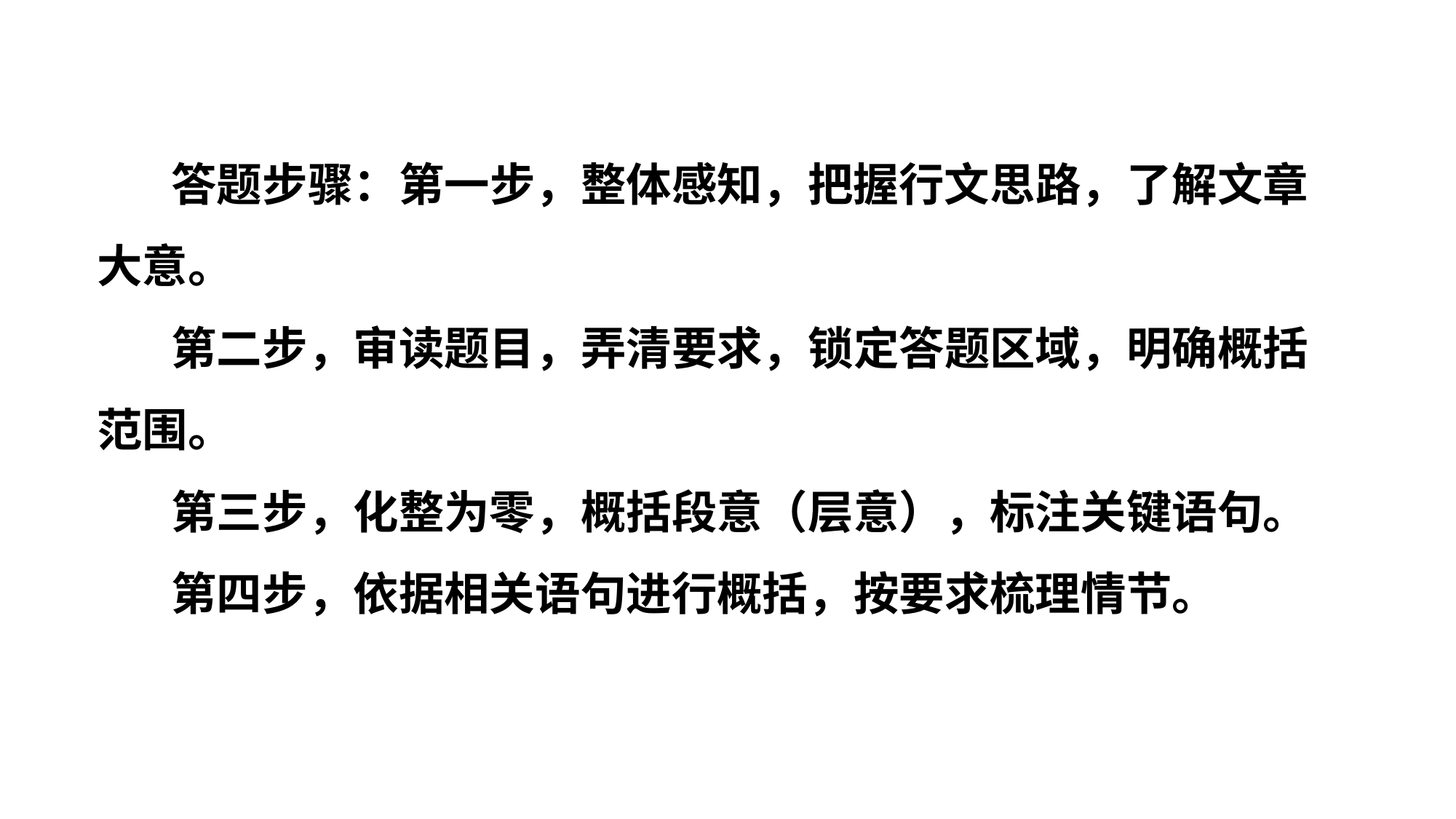

答题步骤：第一步，整体感知，把握行文思路，了解文章大意。
第二步，审读题目，弄清要求，锁定答题区域，明确概括范围。
第三步，化整为零，概括段意（层意），标注关键语句。
第四步，依据相关语句进行概括，按要求梳理情节。